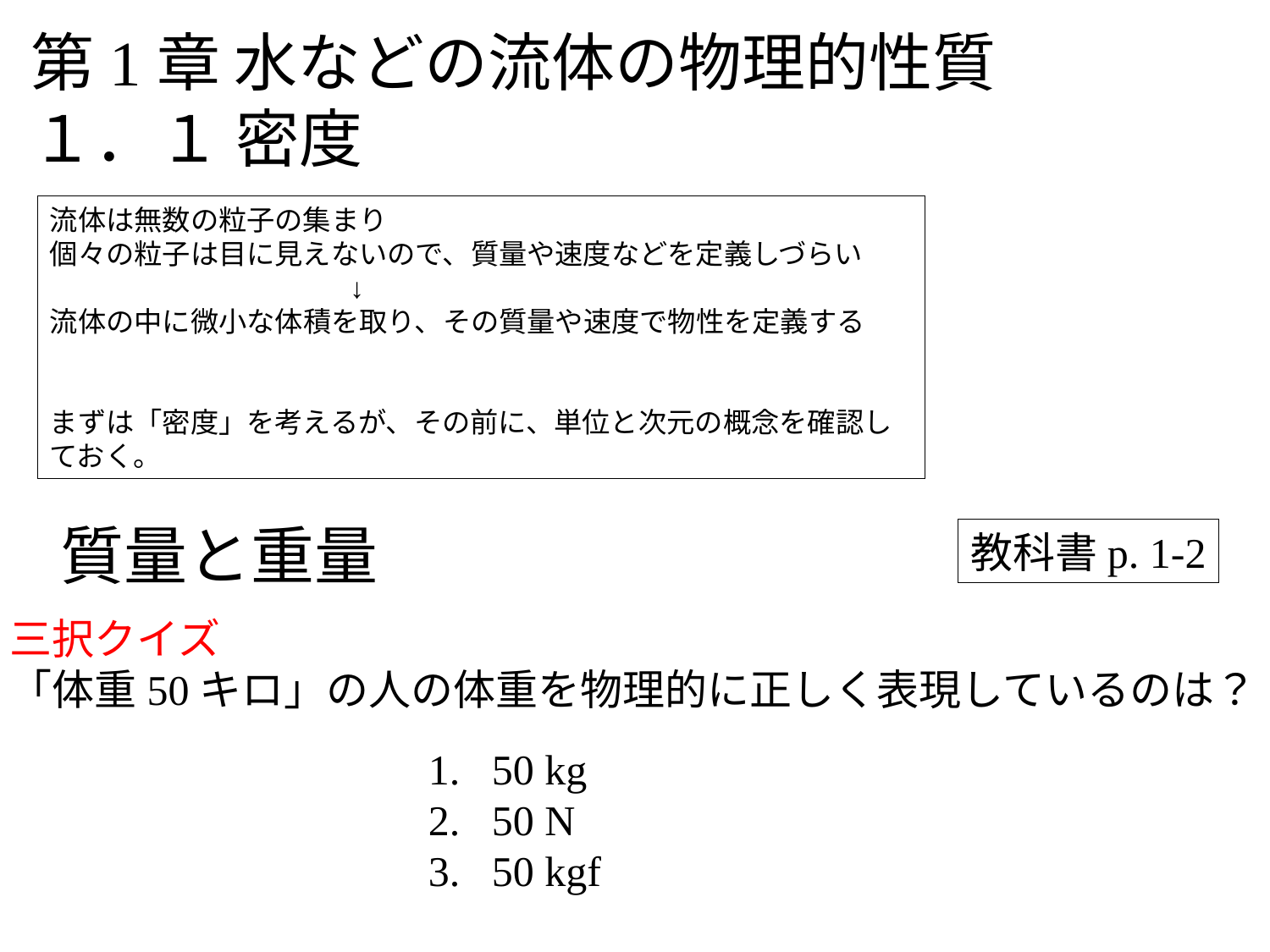

第1章 水などの流体の物理的性質
１．１ 密度
流体は無数の粒子の集まり
個々の粒子は目に見えないので、質量や速度などを定義しづらい
                                           ↓
流体の中に微小な体積を取り、その質量や速度で物性を定義する

まずは「密度」を考えるが、その前に、単位と次元の概念を確認しておく。
質量と重量
教科書p. 1-2
三択クイズ
「体重50キロ」の人の体重を物理的に正しく表現しているのは？
50 kg
50 N
50 kgf